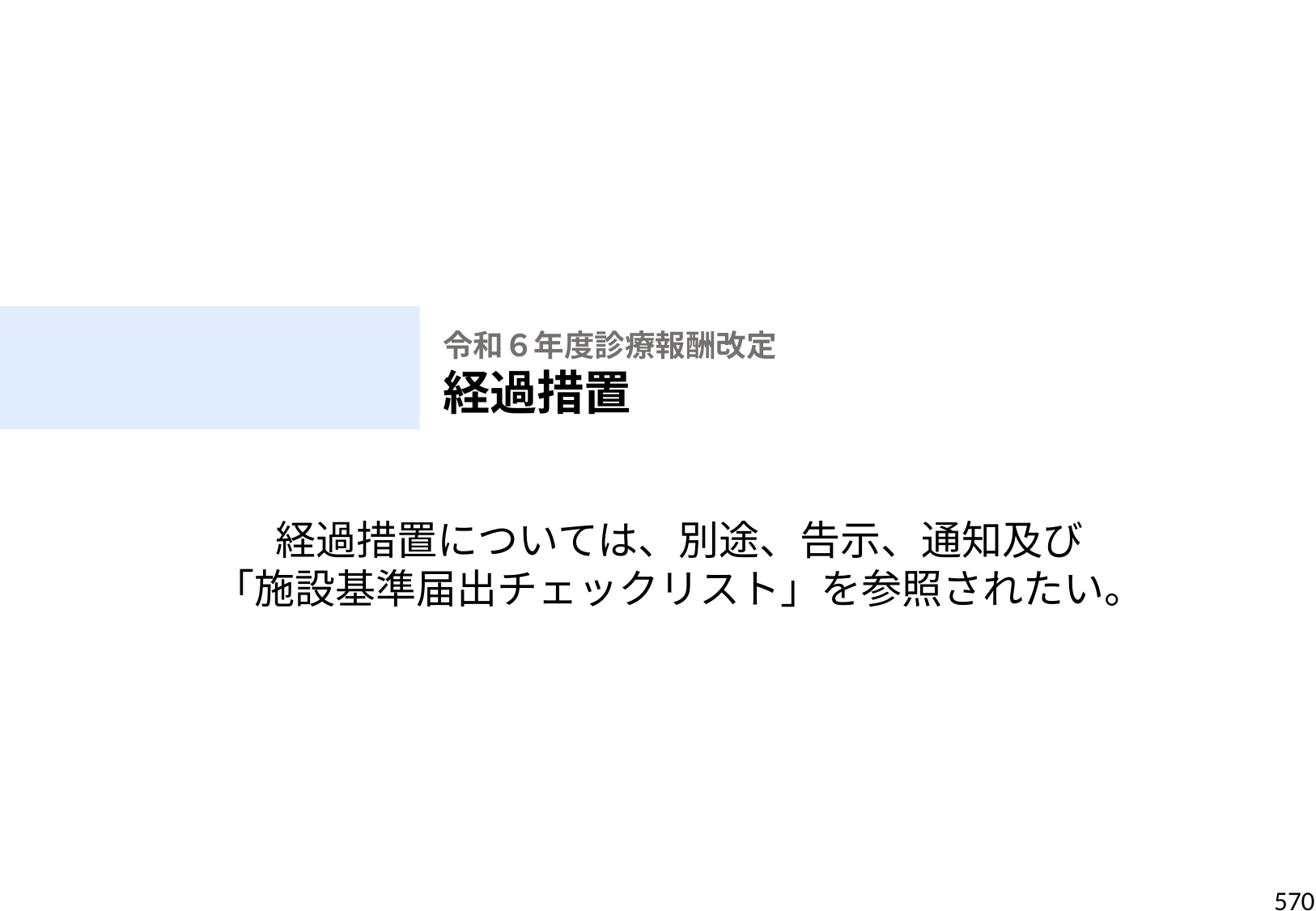

令和６年度診療報酬改定
経過措置
経過措置については、別途、告示、通知及び
「施設基準届出チェックリスト」を参照されたい。

570